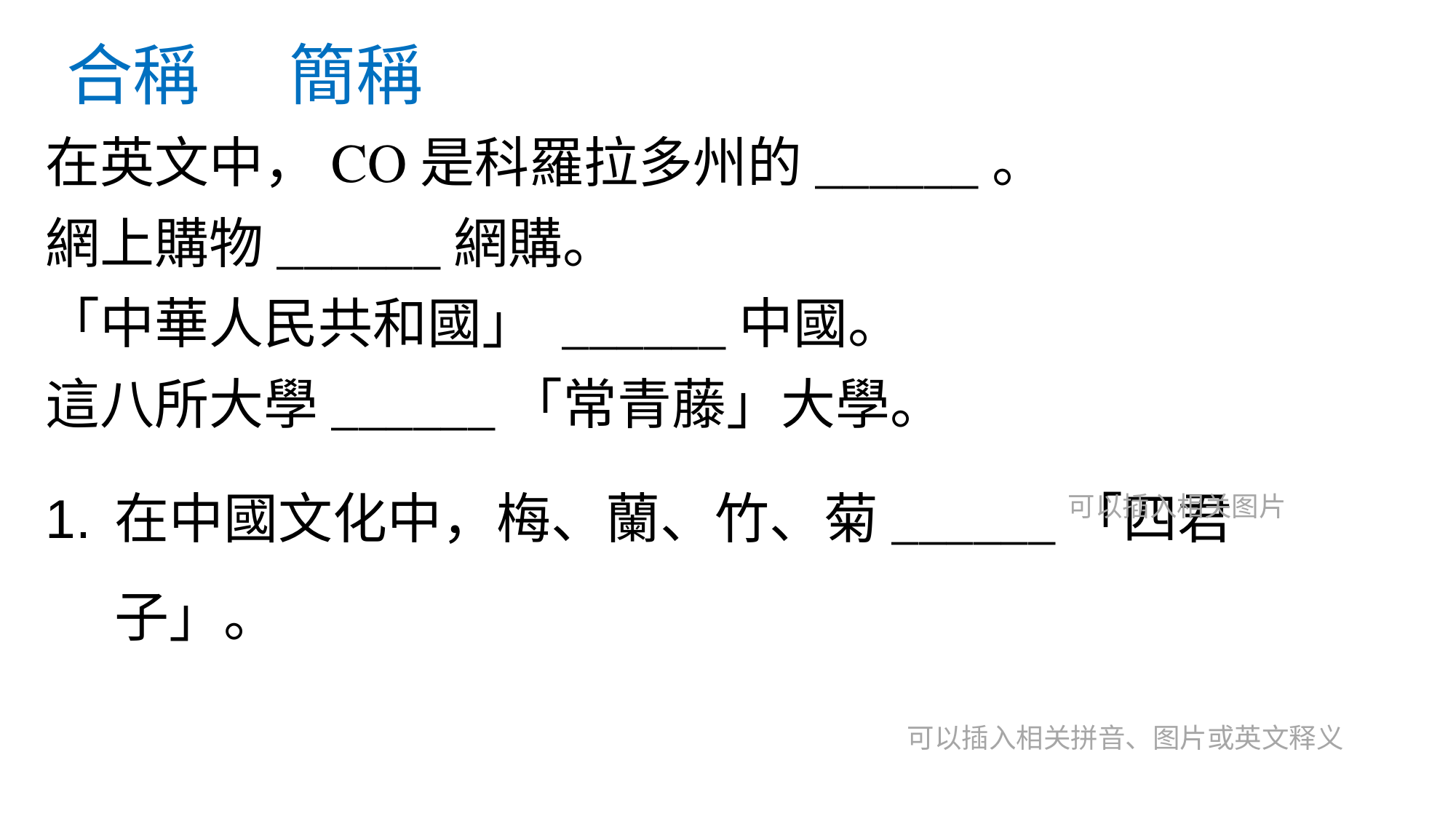

# 合稱      簡稱
在英文中，CO是科羅拉多州的______。
網上購物______網購。
「中華人民共和國」 ______中國。
這八所大學______「常青藤」大學。
在中國文化中，梅、蘭、竹、菊______「四君子」。
可以插入相关图片
可以插入相关拼音、图片或英文释义